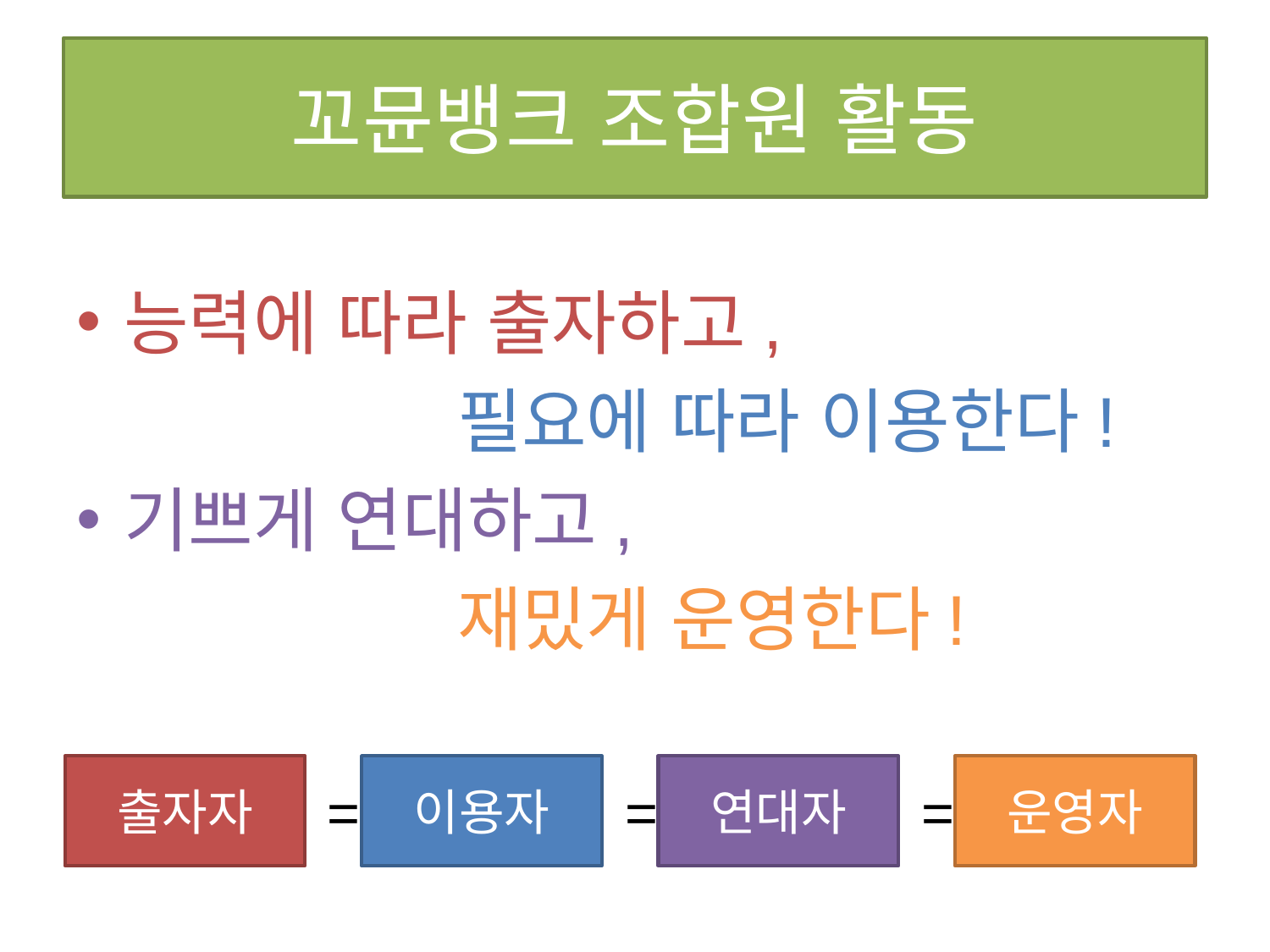

# 꼬뮨뱅크 조합원 활동
능력에 따라 출자하고,
			필요에 따라 이용한다!
기쁘게 연대하고,
			재밌게 운영한다!
출자자
이용자
연대자
운영자
=
=
=